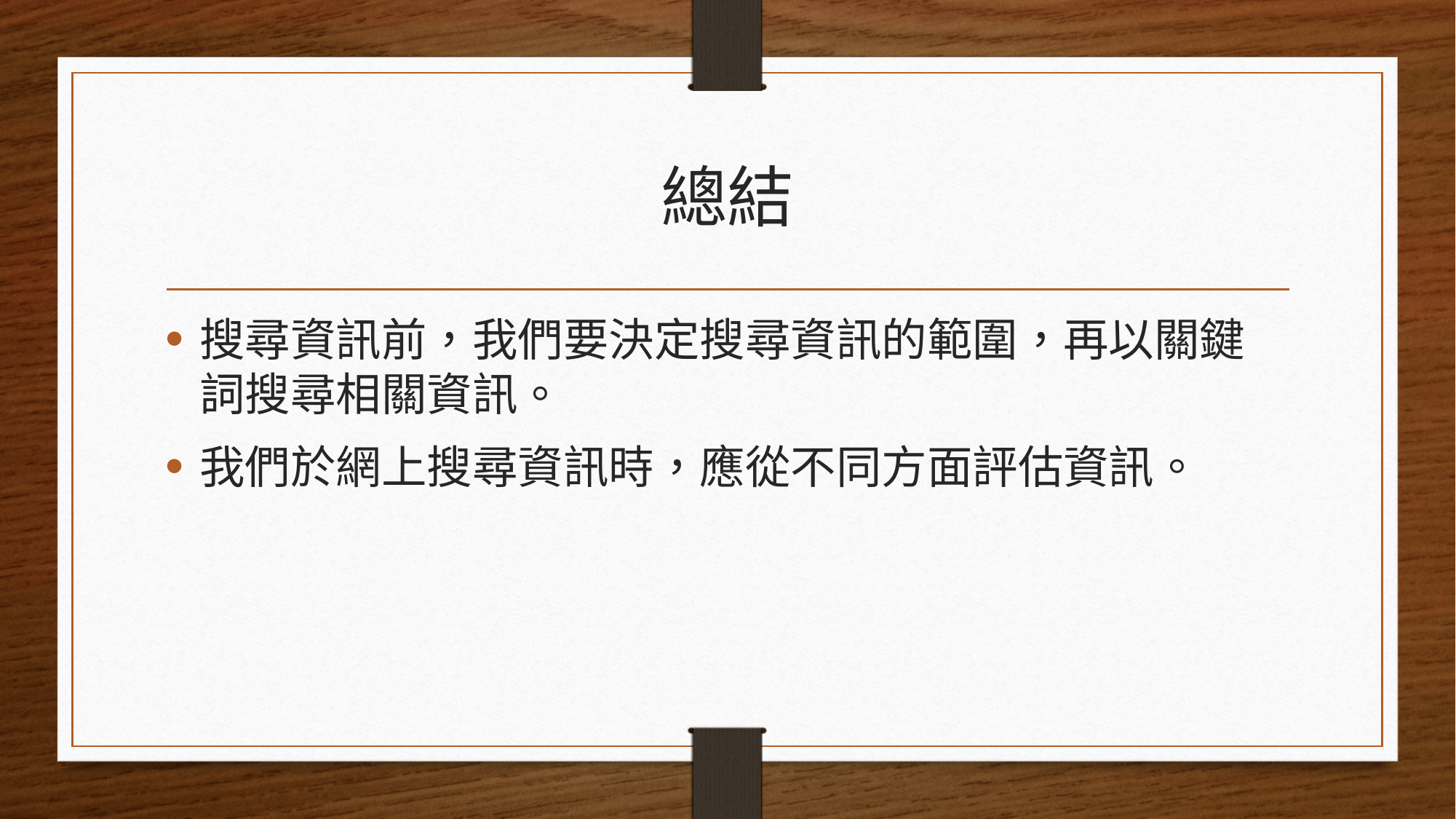

# 總結
搜尋資訊前，我們要決定搜尋資訊的範圍，再以關鍵詞搜尋相關資訊。
我們於網上搜尋資訊時，應從不同方面評估資訊。